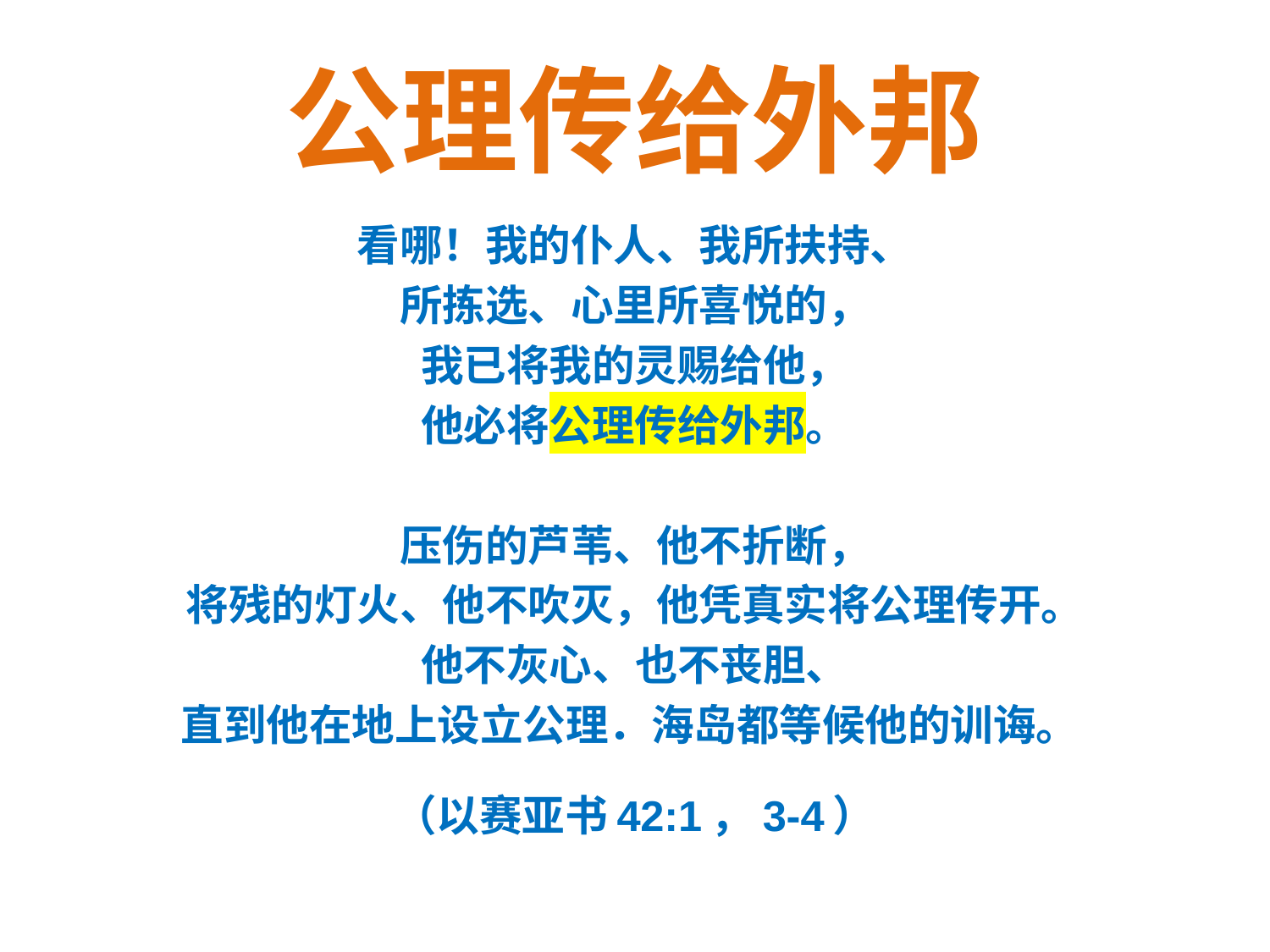

# 公理传给外邦
看哪！我的仆人、我所扶持、
所拣选、心里所喜悦的，
我已将我的灵赐给他，
他必将公理传给外邦。

压伤的芦苇、他不折断，
将残的灯火、他不吹灭，他凭真实将公理传开。
他不灰心、也不丧胆、
直到他在地上设立公理．海岛都等候他的训诲。

（以赛亚书42:1，3-4）